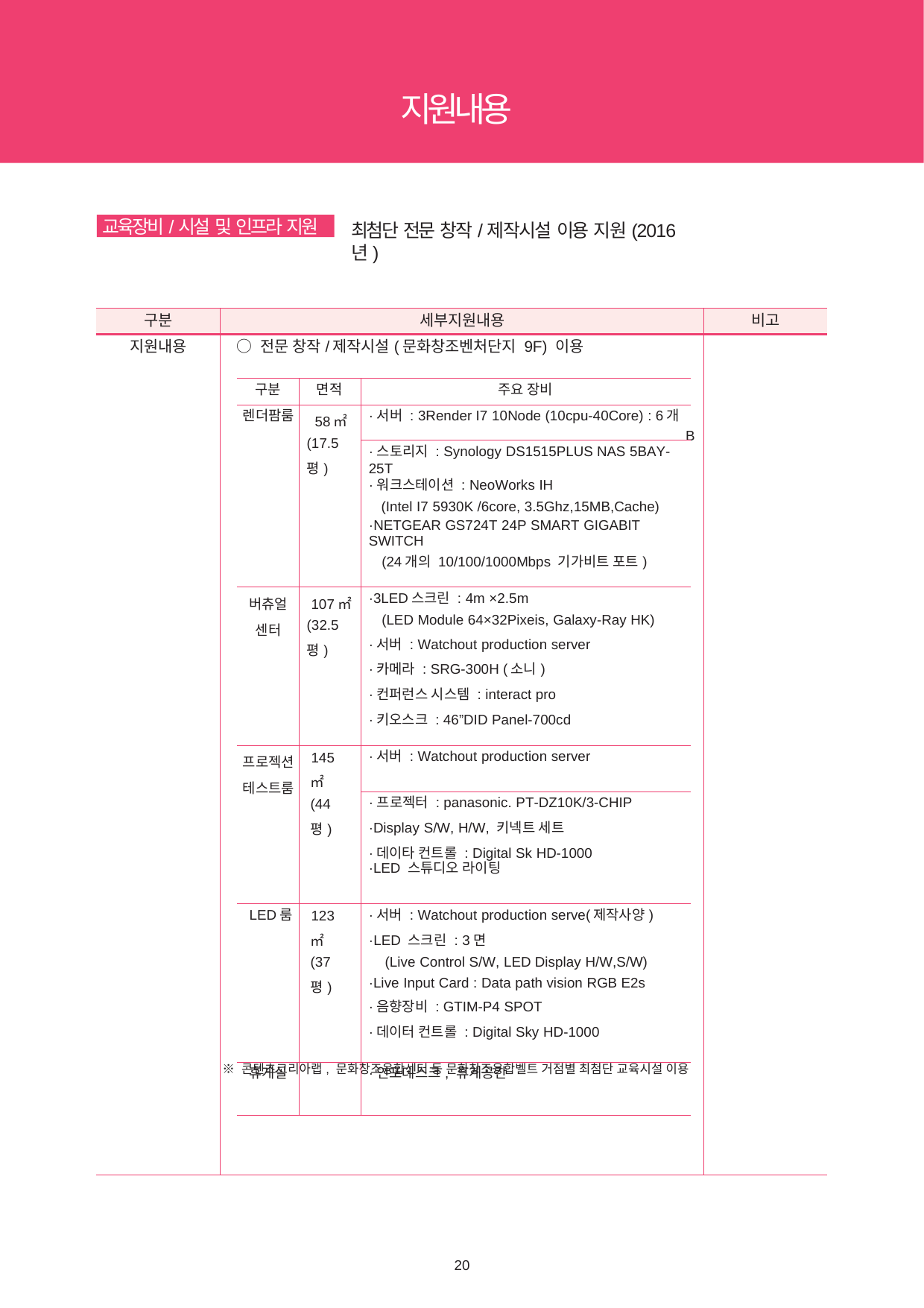

지원내용
교육장비/시설 및 인프라 지원
최첨단 전문 창작/제작시설 이용 지원(2016년)
| 구분 | 세부지원내용 | 비고 |
| --- | --- | --- |
| 지원내용 | ○ 전문 창작/제작시설(문화창조벤처단지 9F) 이용 B ※ 콘텐츠코리아랩, 문화창조융합센터 등 문화창조융합벨트 거점별 최첨단 교육시설 이용 |  |
| 구분 | 면적 | 주요 장비 |
| --- | --- | --- |
| 렌더팜룸 | 58㎡ (17.5평) | ·서버 : 3Render I7 10Node (10cpu-40Core) : 6개 |
|  |  | ·스토리지 : Synology DS1515PLUS NAS 5BAY-25T |
|  |  | ·워크스테이션 : NeoWorks IH (Intel I7 5930K /6core, 3.5Ghz,15MB,Cache) |
|  |  | ·NETGEAR GS724T 24P SMART GIGABIT SWITCH |
|  |  | (24개의 10/100/1000Mbps 기가비트 포트) |
| 버츄얼 센터 | 107㎡ (32.5평) | ·3LED스크린 : 4m ×2.5m (LED Module 64×32Pixeis, Galaxy-Ray HK) ·서버 : Watchout production server ·카메라 : SRG-300H (소니) ·컨퍼런스 시스템 : interact pro ·키오스크 : 46”DID Panel-700cd |
| 프로젝션 테스트룸 | 145㎡ (44평) | ·서버 : Watchout production server |
|  |  | ·프로젝터 : panasonic. PT-DZ10K/3-CHIP ·Display S/W, H/W, 키넥트 세트 ·데이타 컨트롤 : Digital Sk HD-1000 |
|  |  | ·LED 스튜디오 라이팅 |
| LED룸 | 123㎡ (37평) | ·서버 : Watchout production serve(제작사양) ·LED 스크린 : 3면 (Live Control S/W, LED Display H/W,S/W) ·Live Input Card : Data path vision RGB E2s ·음향장비 : GTIM-P4 SPOT ·데이터 컨트롤 : Digital Sky HD-1000 |
| 휴게실 |  | ·인포데스크, 휴게공간 |
20